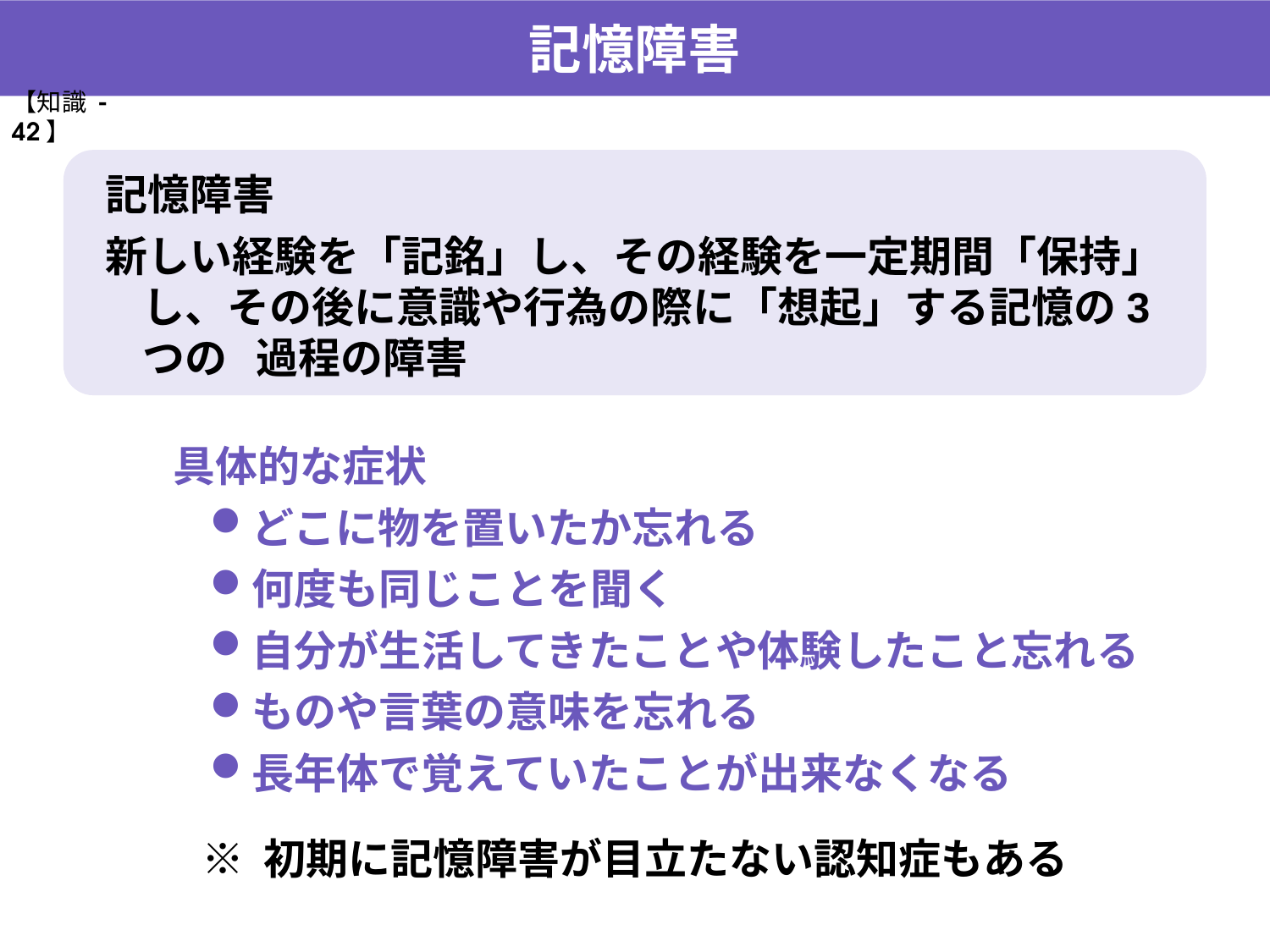

記憶障害
【知識 -42】

記憶障害
新しい経験を「記銘」し、その経験を一定期間「保持」し、その後に意識や行為の際に「想起」する記憶の3つの   過程の障害
具体的な症状
どこに物を置いたか忘れる
何度も同じことを聞く
自分が生活してきたことや体験したこと忘れる
ものや言葉の意味を忘れる
長年体で覚えていたことが出来なくなる
※ 初期に記憶障害が目立たない認知症もある